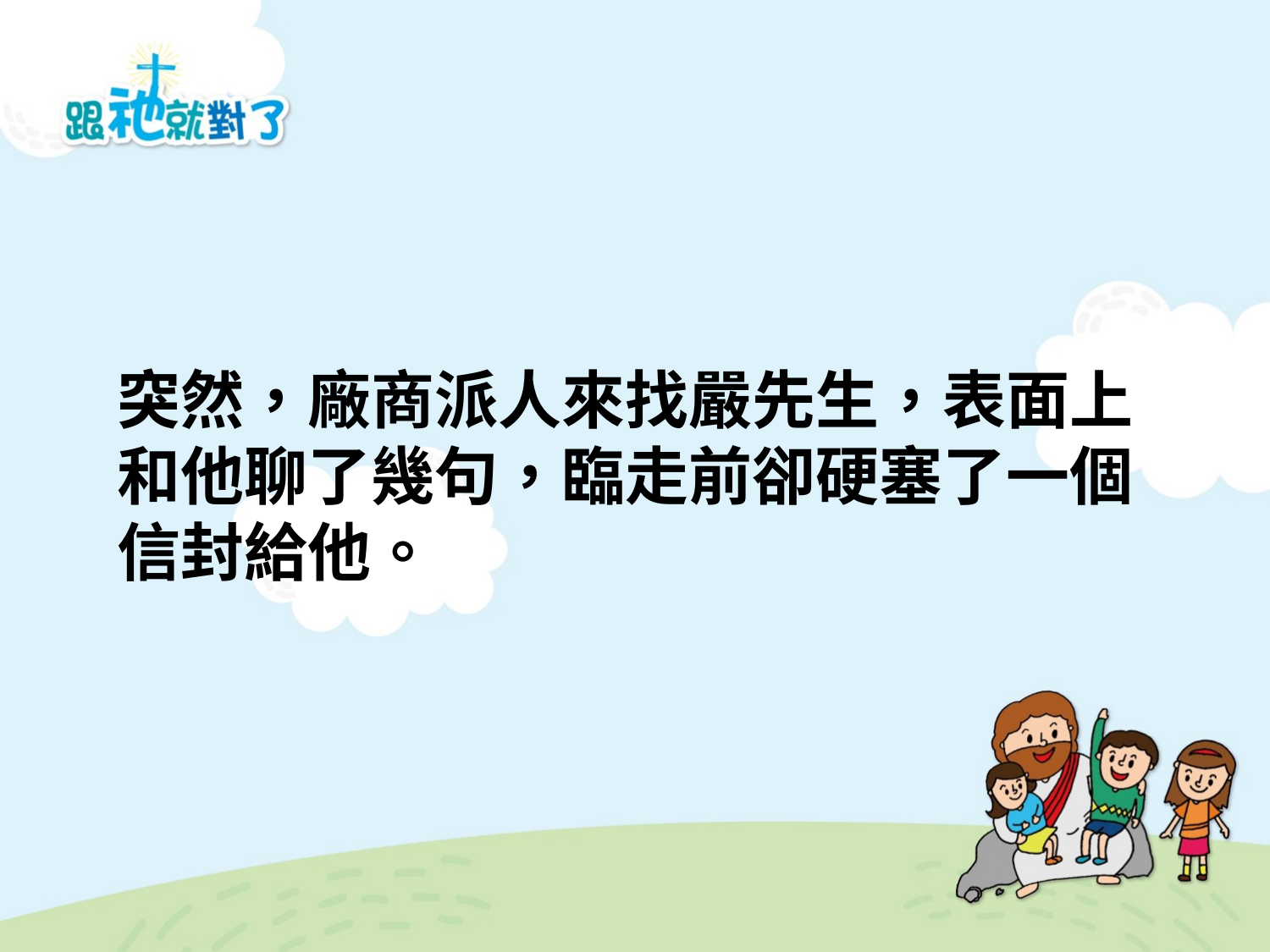

突然，廠商派人來找嚴先生，表面上和他聊了幾句，臨走前卻硬塞了一個信封給他。